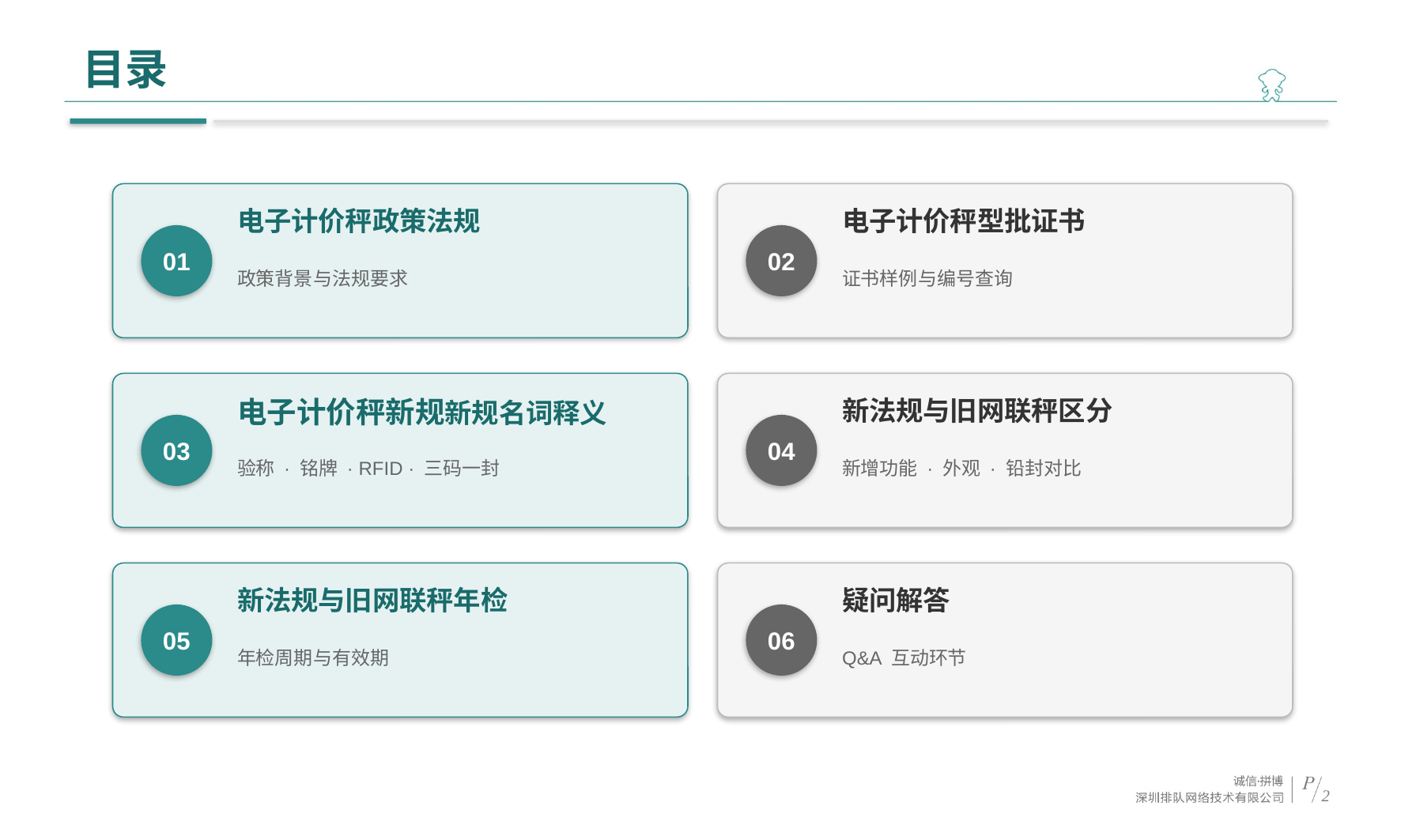

# 目录

电子计价秤政策法规
电子计价秤型批证书
01
02
政策背景与法规要求
证书样例与编号查询

电子计价秤新规新规名词释义
新法规与旧网联秤区分
03
04
验称 · 铭牌 · RFID · 三码一封
新增功能 · 外观 · 铅封对比

新法规与旧网联秤年检
疑问解答
05
06
年检周期与有效期
Q&A 互动环节